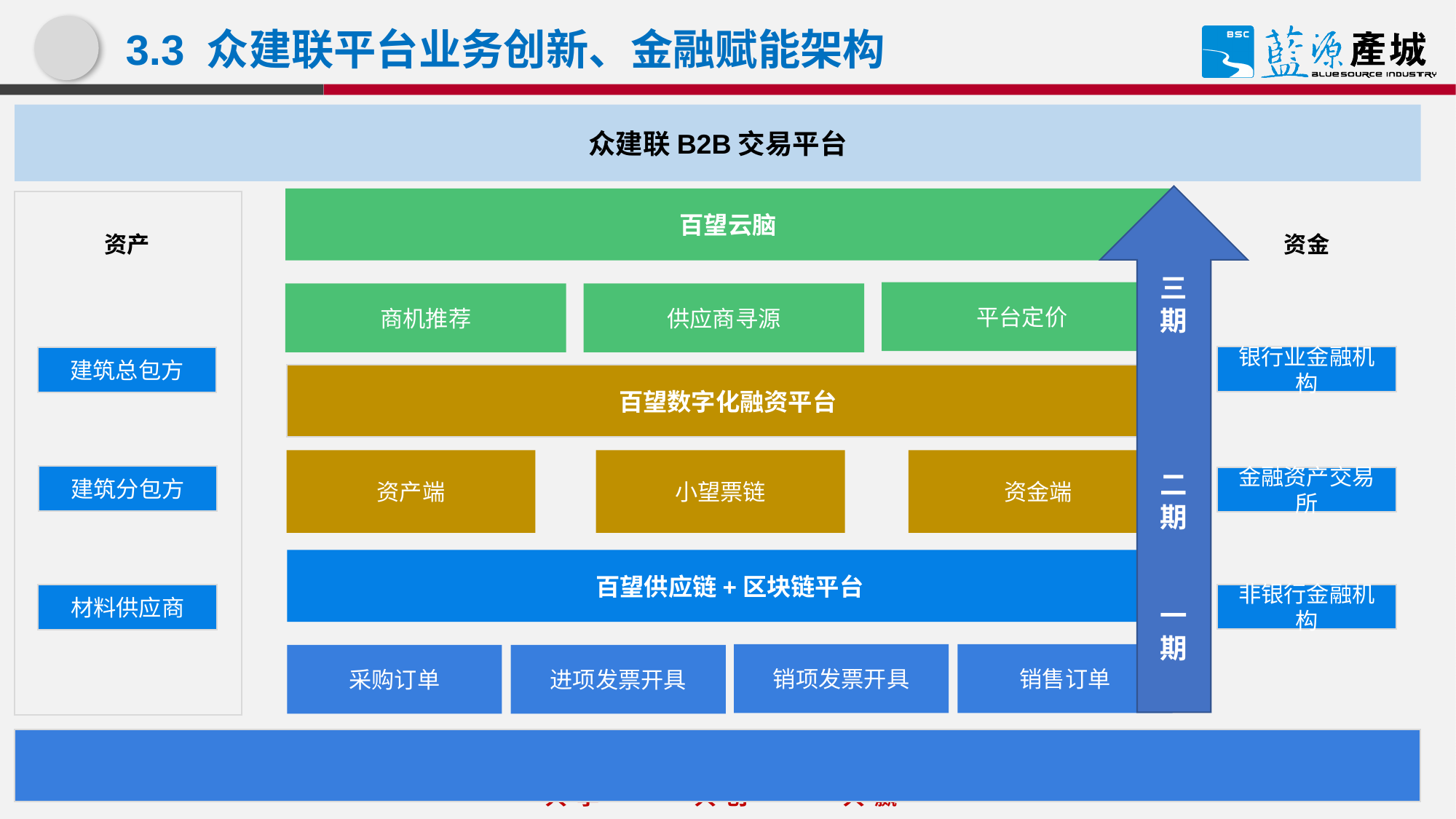

# 3.3 众建联平台业务创新、金融赋能架构
众建联B2B交易平台
三
期

二期

一期
百望云脑

资金
资产
平台定价
商机推荐
供应商寻源
银行业金融机构
建筑总包方
百望数字化融资平台
资产端
小望票链
资金端
建筑分包方
金融资产交易所
百望供应链+区块链平台
非银行金融机构
材料供应商
销项发票开具
销售订单
采购订单
进项发票开具

10